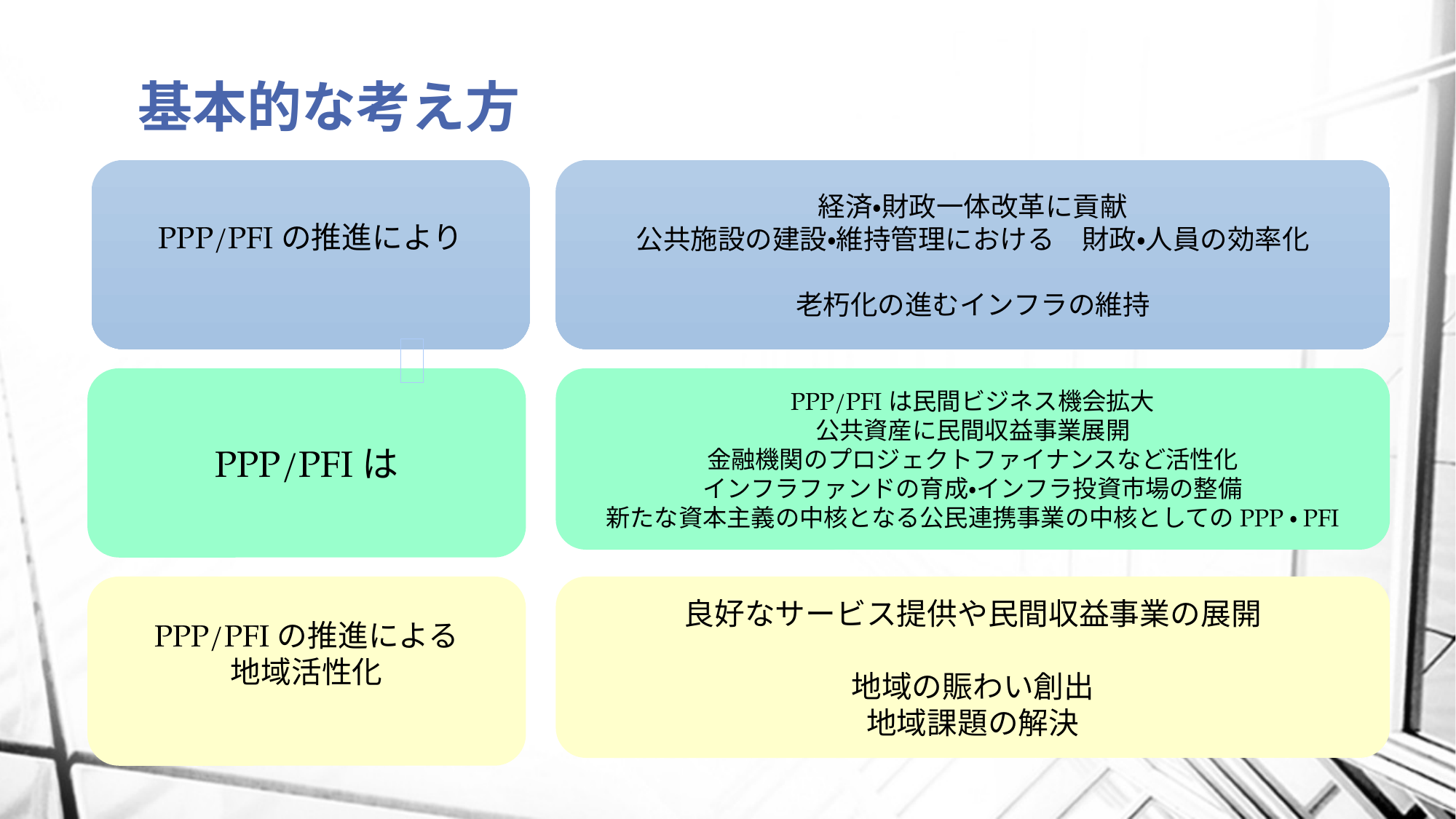

# 基本的な考え方
PPP/PFIの推進により

経済・財政一体改革に貢献
公共施設の建設・維持管理における　財政・人員の効率化

老朽化の進むインフラの維持

PPP/PFIは
PPP/PFIは民間ビジネス機会拡大
公共資産に民間収益事業展開
金融機関のプロジェクトファイナンスなど活性化
インフラファンドの育成・インフラ投資市場の整備
新たな資本主義の中核となる公民連携事業の中核としてのPPP・PFI
PPP/PFIの推進による
地域活性化

良好なサービス提供や民間収益事業の展開

地域の賑わい創出
地域課題の解決